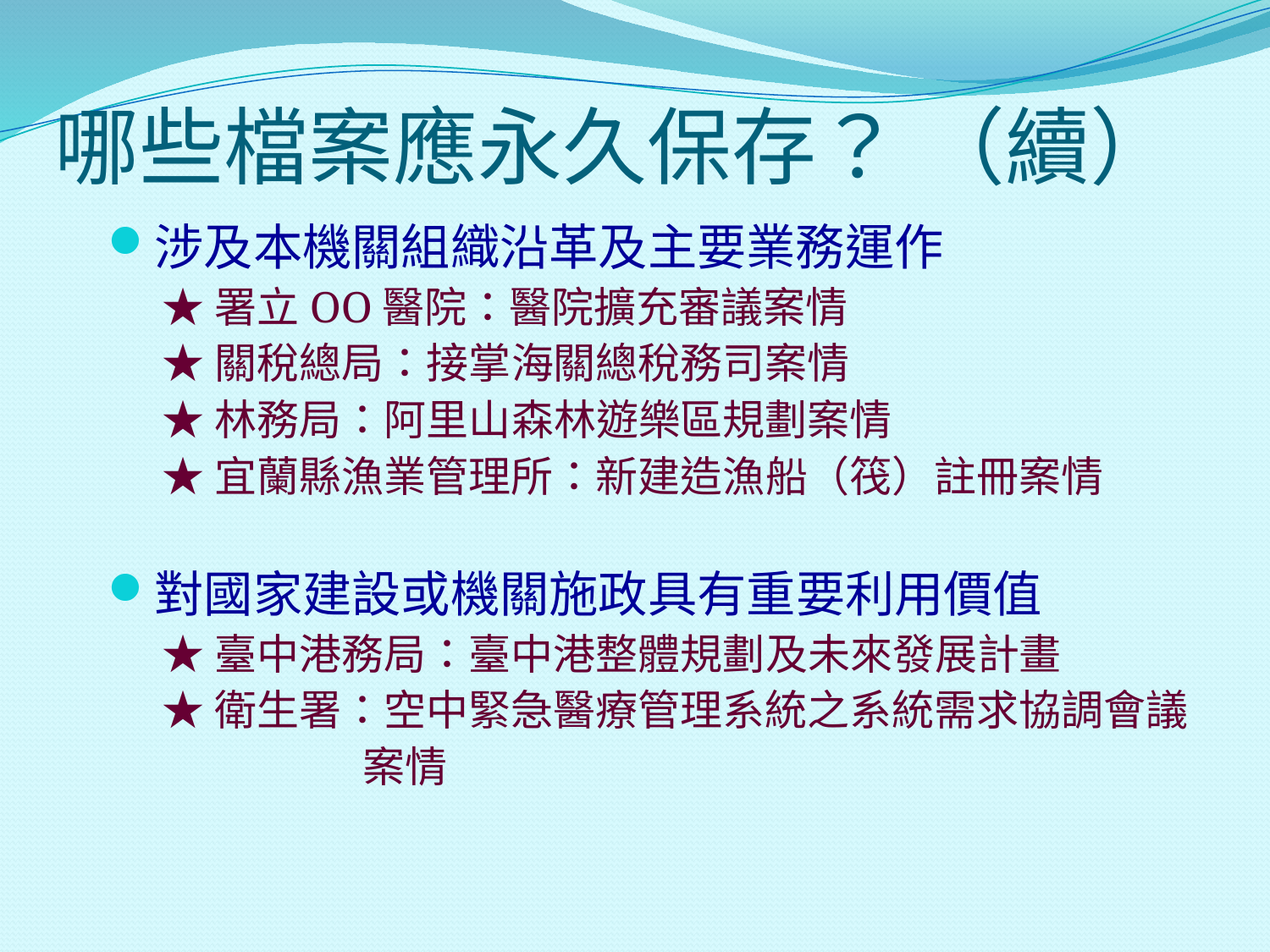

# 哪些檔案應永久保存？ （續）
涉及本機關組織沿革及主要業務運作
★署立OO醫院：醫院擴充審議案情
★關稅總局：接掌海關總稅務司案情
★林務局：阿里山森林遊樂區規劃案情
★宜蘭縣漁業管理所：新建造漁船（筏）註冊案情

對國家建設或機關施政具有重要利用價值
★臺中港務局：臺中港整體規劃及未來發展計畫
★衛生署：空中緊急醫療管理系統之系統需求協調會議
                    案情